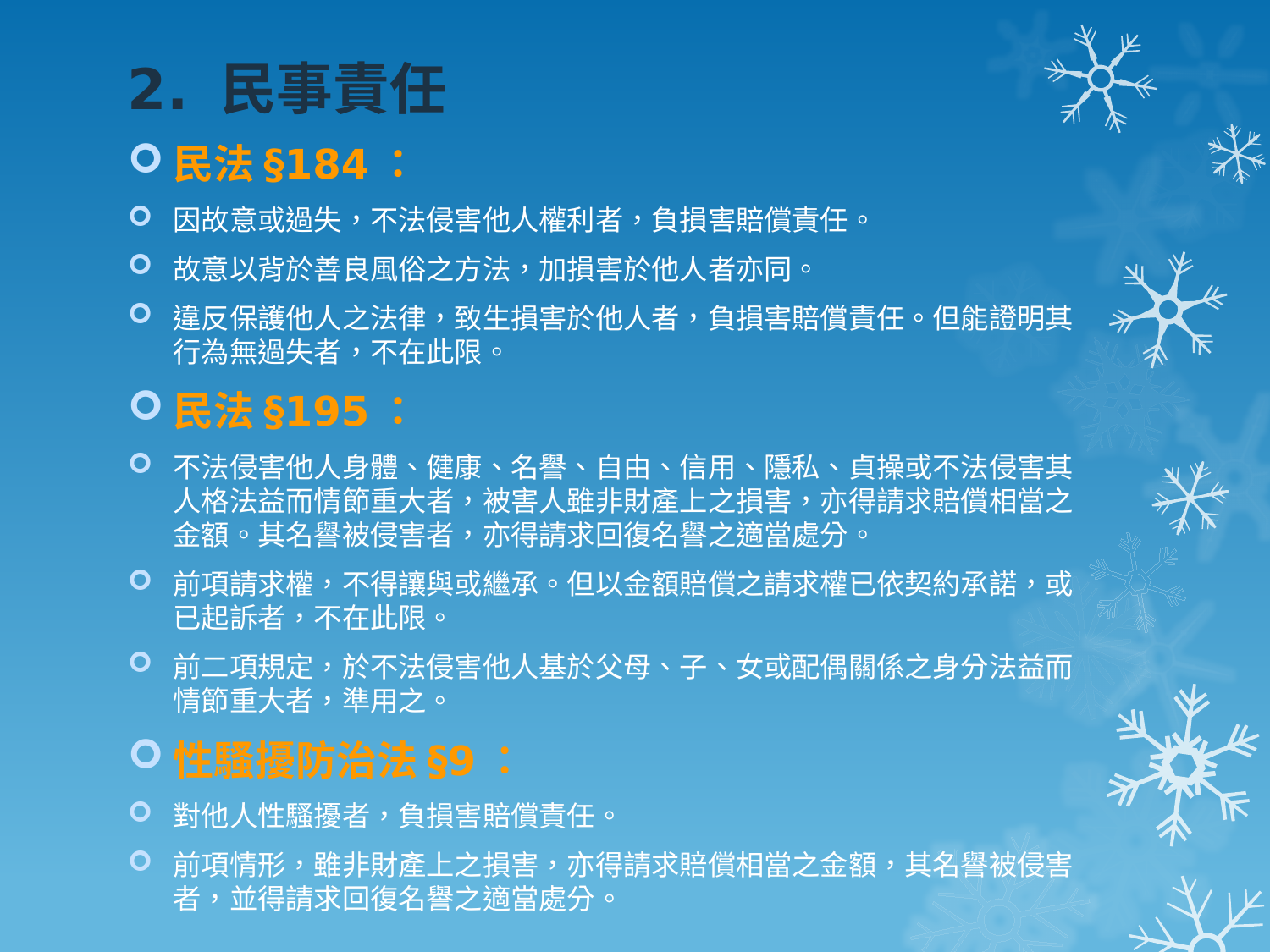

2. 民事責任
民法§184：
因故意或過失，不法侵害他人權利者，負損害賠償責任。
故意以背於善良風俗之方法，加損害於他人者亦同。
違反保護他人之法律，致生損害於他人者，負損害賠償責任。但能證明其行為無過失者，不在此限。
民法§195：
不法侵害他人身體、健康、名譽、自由、信用、隱私、貞操或不法侵害其人格法益而情節重大者，被害人雖非財產上之損害，亦得請求賠償相當之金額。其名譽被侵害者，亦得請求回復名譽之適當處分。
前項請求權，不得讓與或繼承。但以金額賠償之請求權已依契約承諾，或已起訴者，不在此限。
前二項規定，於不法侵害他人基於父母、子、女或配偶關係之身分法益而情節重大者，準用之。
性騷擾防治法§9：
對他人性騷擾者，負損害賠償責任。
前項情形，雖非財產上之損害，亦得請求賠償相當之金額，其名譽被侵害者，並得請求回復名譽之適當處分。